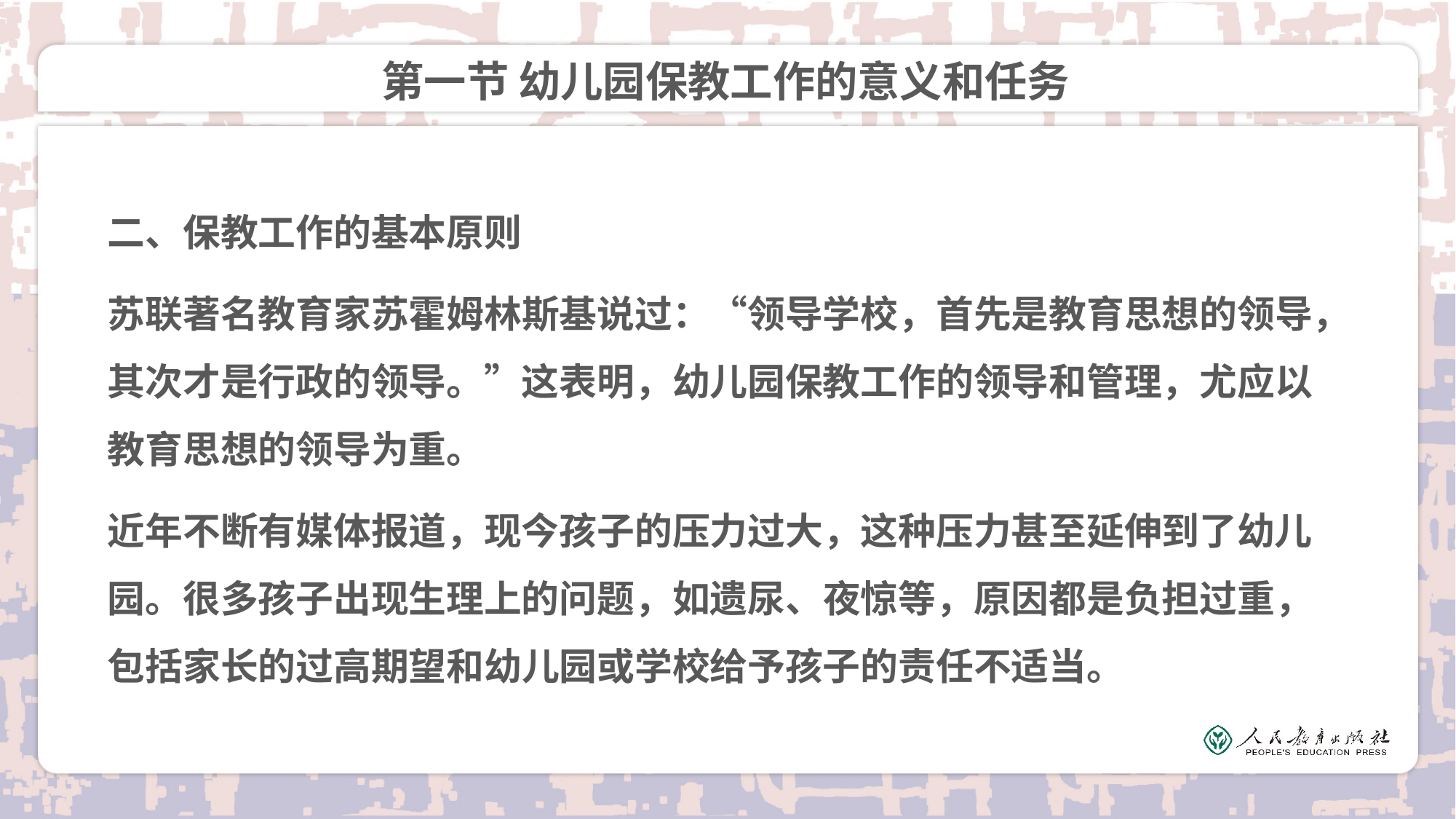

# 第一节 幼儿园保教工作的意义和任务
二、保教工作的基本原则
苏联著名教育家苏霍姆林斯基说过：“领导学校，首先是教育思想的领导，其次才是行政的领导。”这表明，幼儿园保教工作的领导和管理，尤应以教育思想的领导为重。
近年不断有媒体报道，现今孩子的压力过大，这种压力甚至延伸到了幼儿园。很多孩子出现生理上的问题，如遗尿、夜惊等，原因都是负担过重，包括家长的过高期望和幼儿园或学校给予孩子的责任不适当。